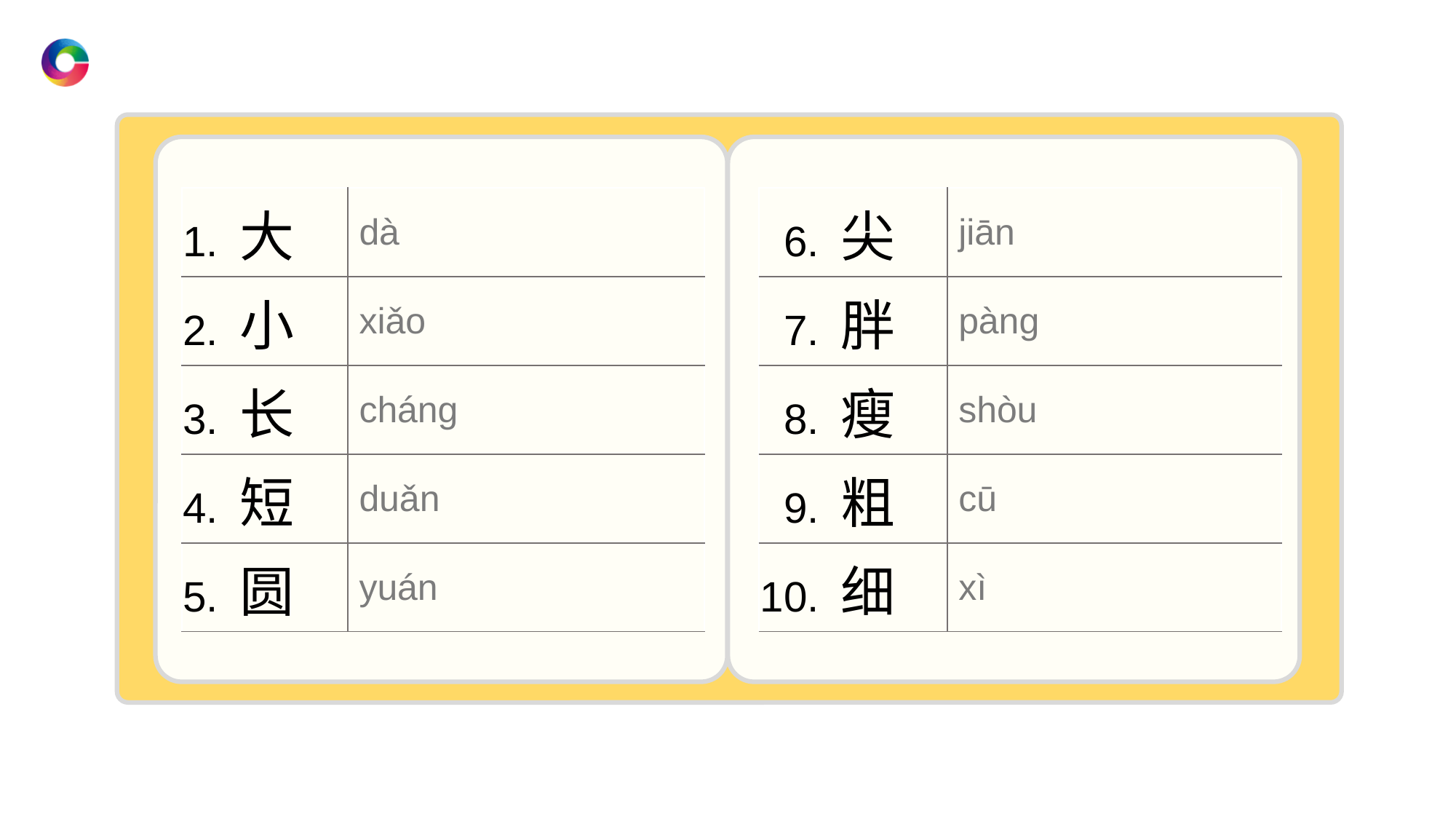

| 1. 大 | dà |
| --- | --- |
| 2. 小 | xiǎo |
| 3. 长 | chánɡ |
| 4. 短 | duǎn |
| 5. 圆 | yuán |
| 6. 尖 | jiān |
| --- | --- |
| 7. 胖 | pànɡ |
| 8. 瘦 | shòu |
| 9. 粗 | cū |
| 10. 细 | xì |